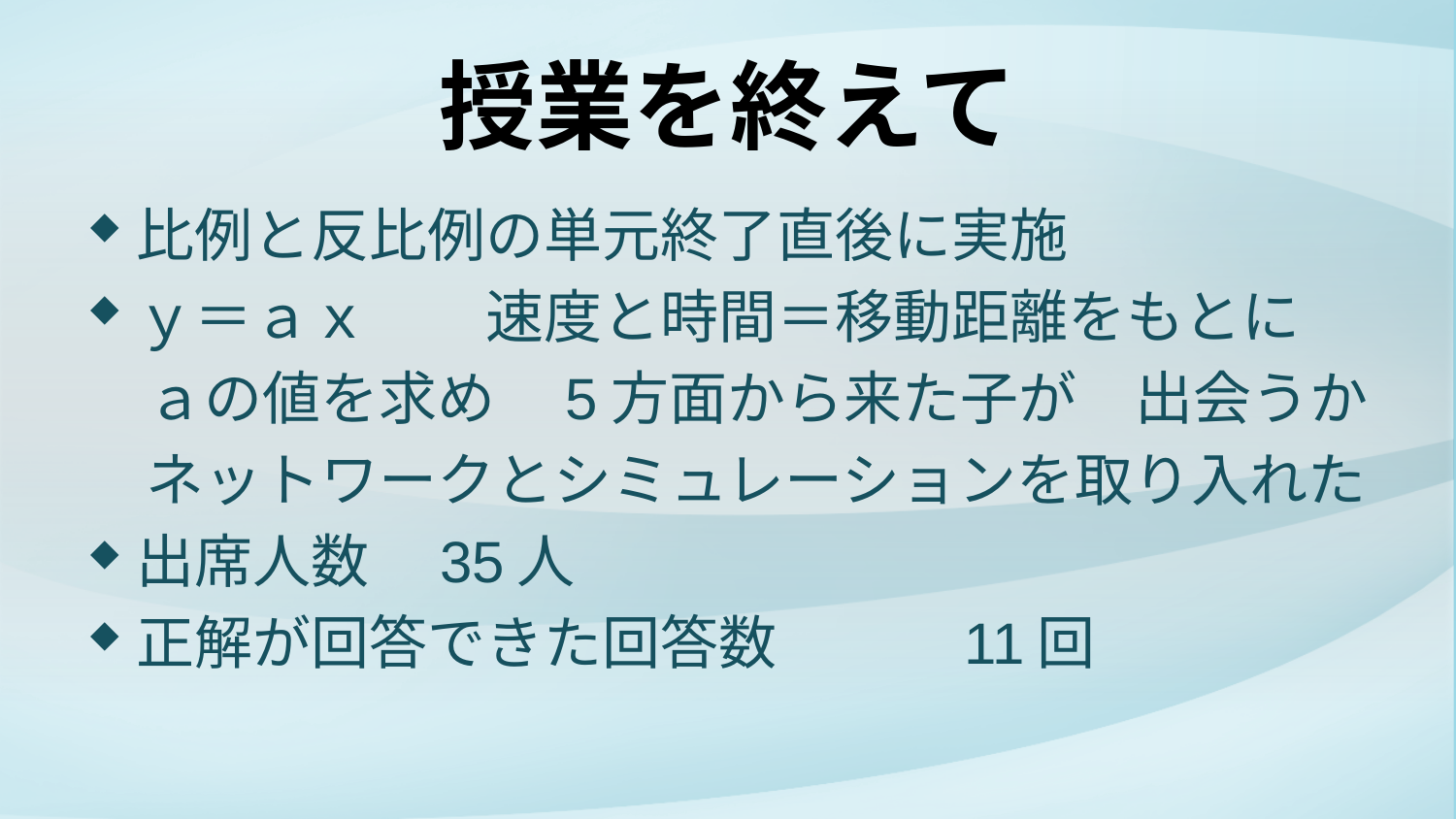

# 授業を終えて
比例と反比例の単元終了直後に実施
ｙ＝ａｘ　　速度と時間＝移動距離をもとに
　ａの値を求め　5方面から来た子が　出会うか
　ネットワークとシミュレーションを取り入れた
出席人数　35人
正解が回答できた回答数　　　11回